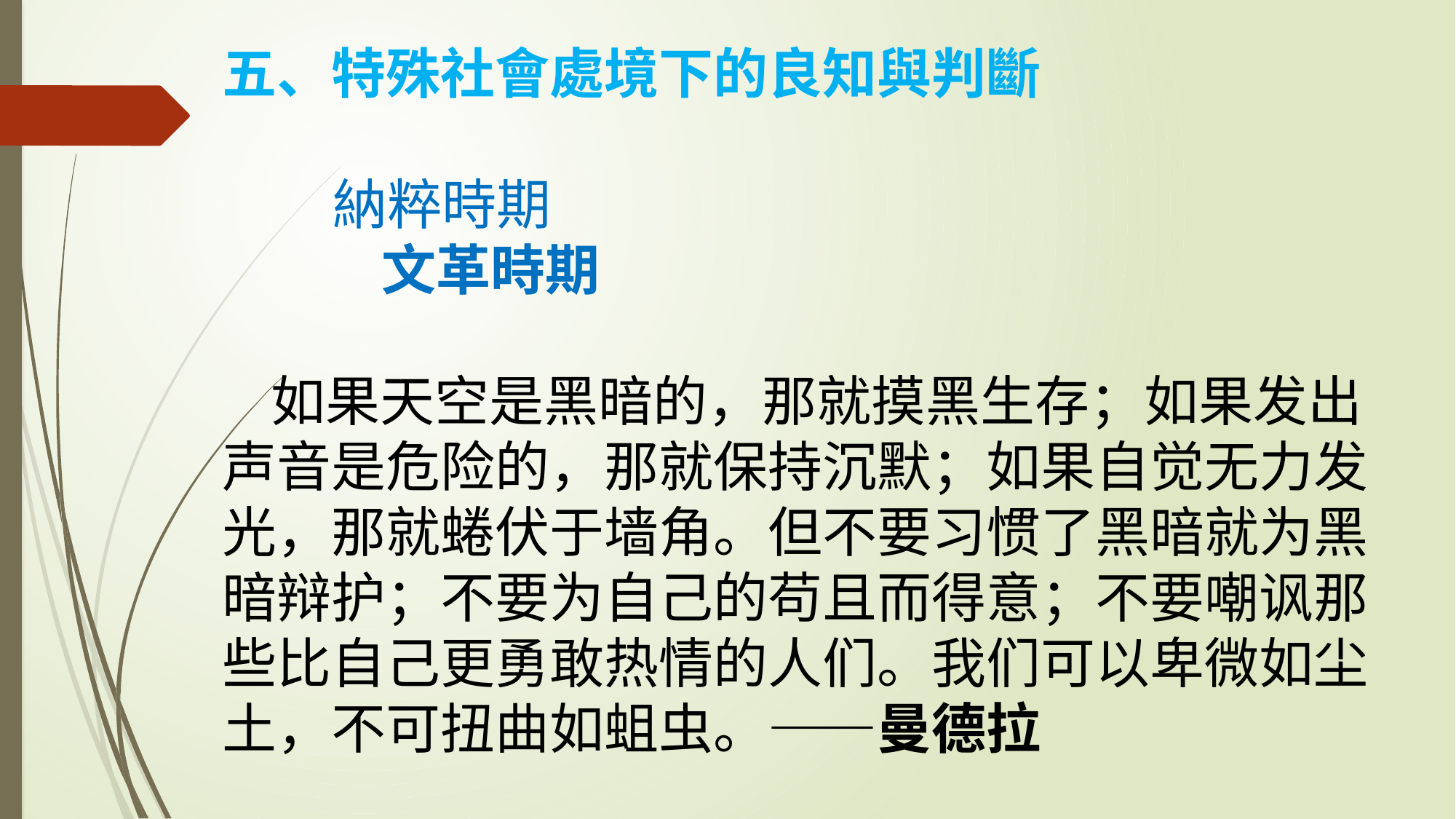

五、特殊社會處境下的良知與判斷

        納粹時期
            文革時期
    如果天空是黑暗的，那就摸黑生存；如果发出声音是危险的，那就保持沉默；如果自觉无力发光，那就蜷伏于墙角。但不要习惯了黑暗就为黑暗辩护；不要为自己的苟且而得意；不要嘲讽那些比自己更勇敢热情的人们。我们可以卑微如尘土，不可扭曲如蛆虫。——曼德拉